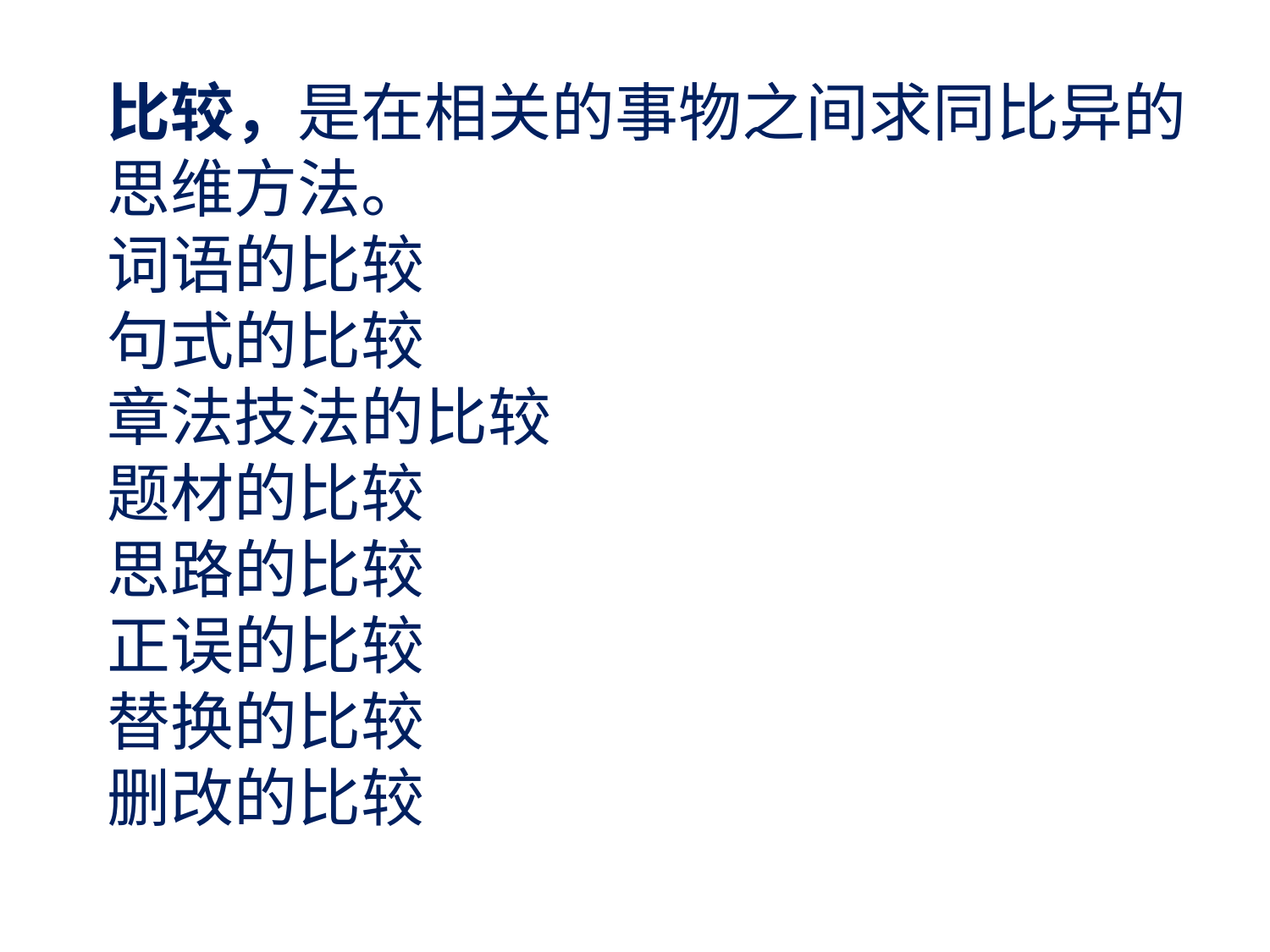

比较，是在相关的事物之间求同比异的思维方法。
词语的比较
句式的比较
章法技法的比较
题材的比较
思路的比较
正误的比较
替换的比较
删改的比较